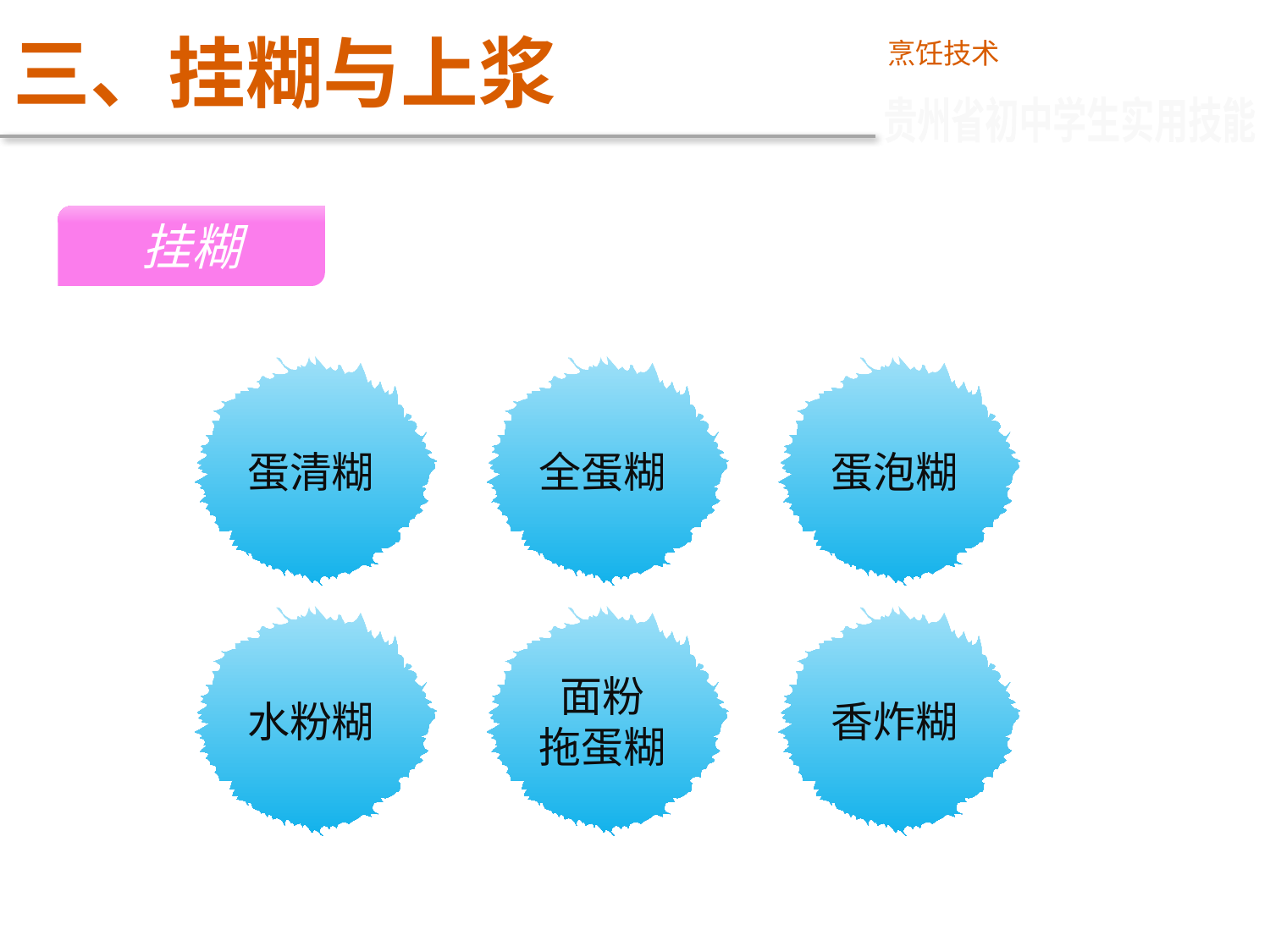

# 三、挂糊与上浆
烹饪技术
贵州省初中学生实用技能
挂糊

蛋清糊

全蛋糊

蛋泡糊

水粉糊

面粉
拖蛋糊

香炸糊